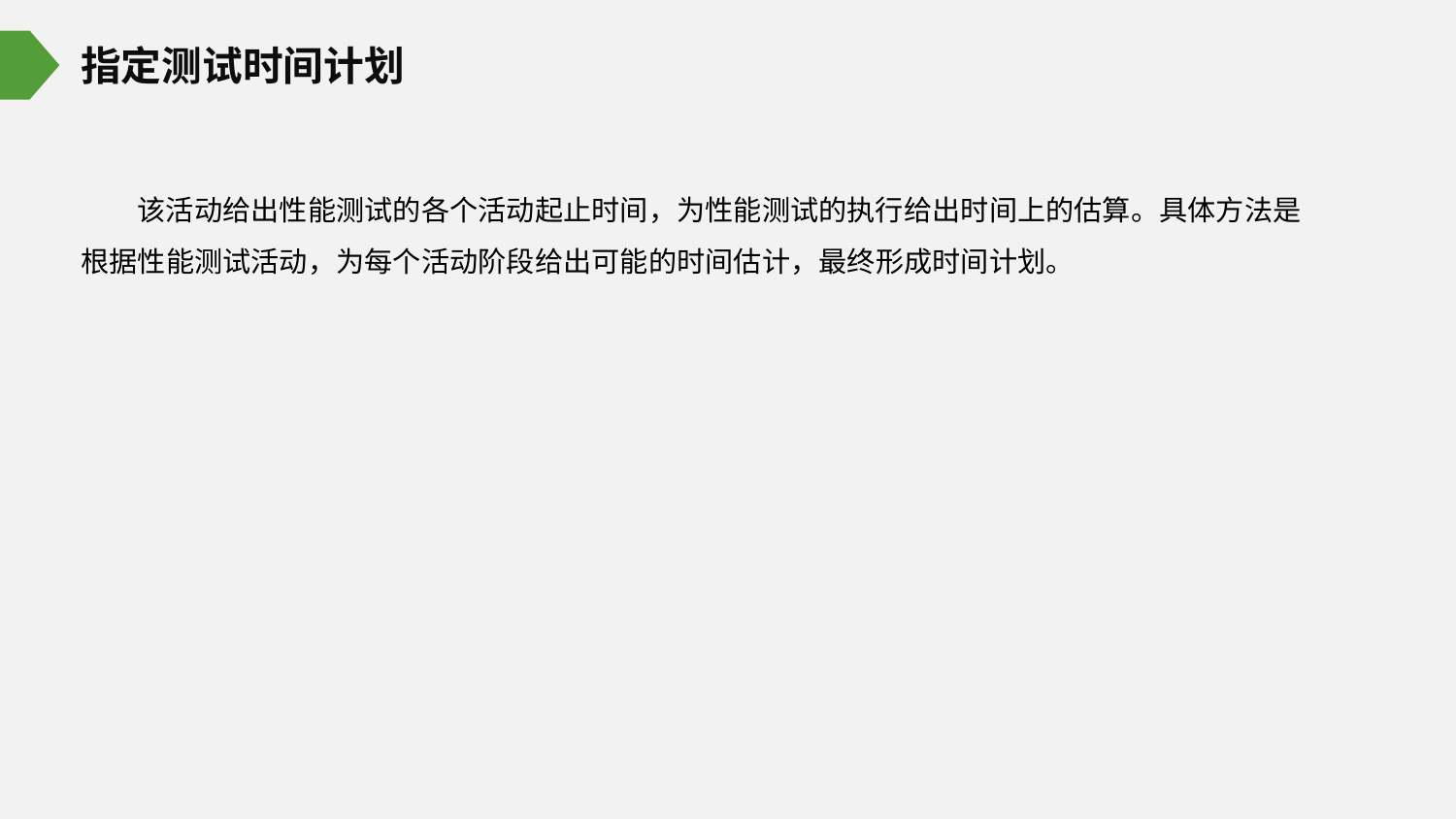

指定测试时间计划
该活动给出性能测试的各个活动起止时间，为性能测试的执行给出时间上的估算。具体方法是根据性能测试活动，为每个活动阶段给出可能的时间估计，最终形成时间计划。